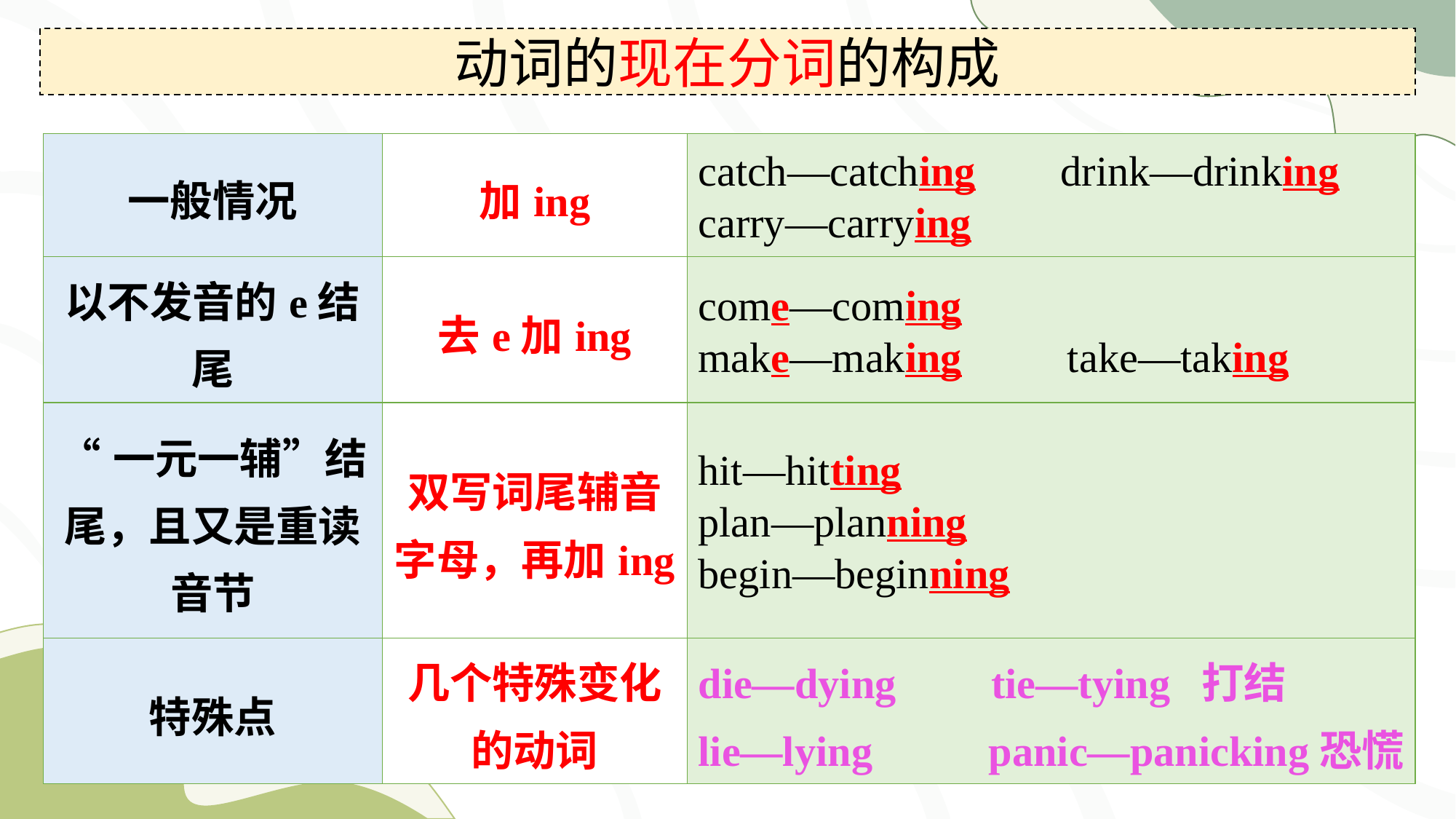

动词的现在分词的构成
| 一般情况 | 加­ing | catch—catching drink—drinking carry—carrying |
| --- | --- | --- |
| 以不发音的e结尾 | 去e加­ing | come—coming make—making take—taking |
| “一元一辅”结尾，且又是重读音节 | 双写词尾辅音字母，再加­ing | hit—hitting plan—planning begin—beginning |
| 特殊点 | 几个特殊变化的动词 | die—dying tie—tying 打结 lie—lying panic—panicking恐慌 |